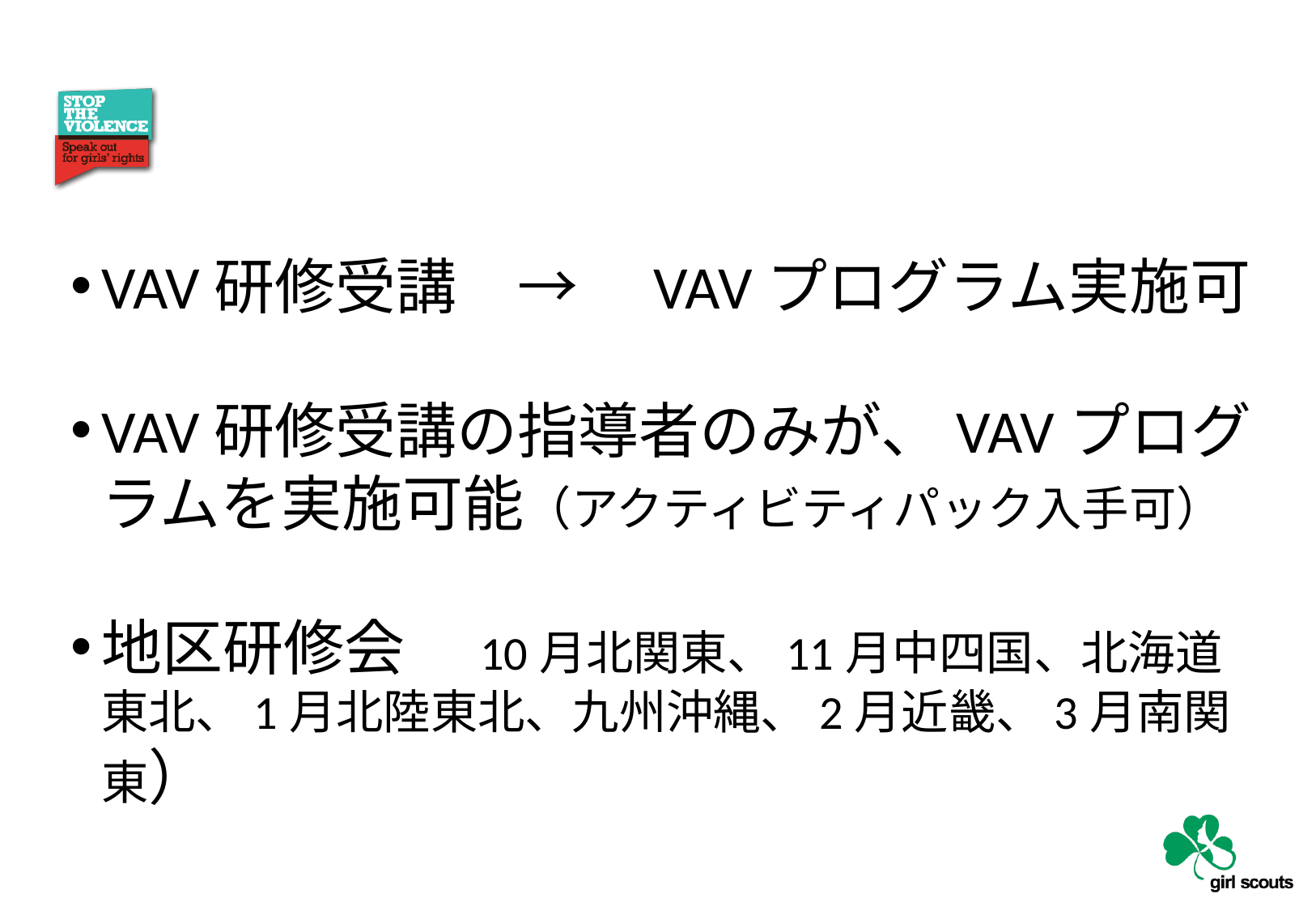

#
VAV研修受講　→　VAVプログラム実施可
VAV研修受講の指導者のみが、VAVプログラムを実施可能（アクティビティパック入手可）
地区研修会　10月北関東、11月中四国、北海道東北、1月北陸東北、九州沖縄、2月近畿、3月南関東）